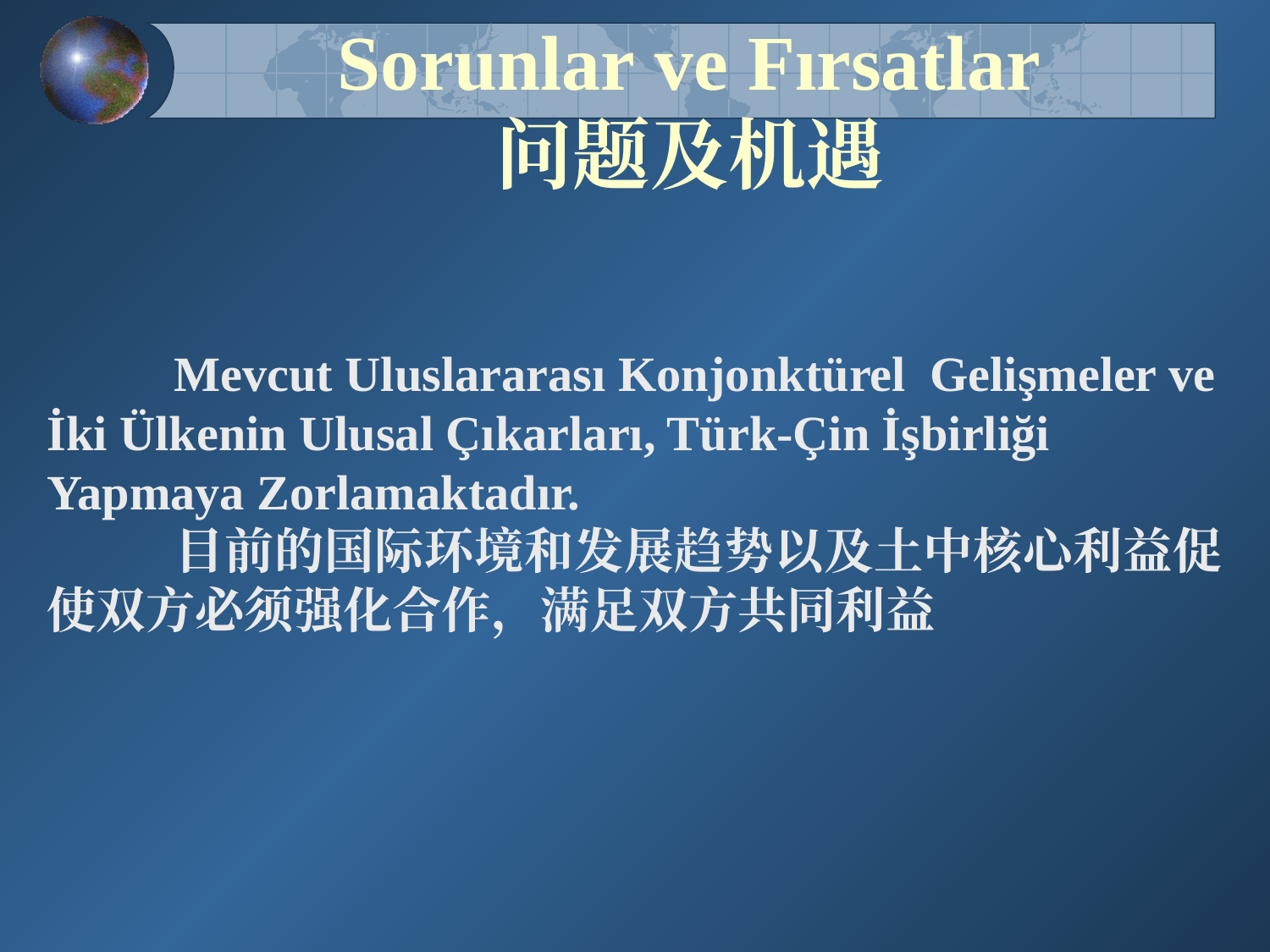

# Sorunlar ve Fırsatlar 问题及机遇
	Mevcut Uluslararası Konjonktürel  Gelişmeler ve İki Ülkenin Ulusal Çıkarları, Türk-Çin İşbirliği Yapmaya Zorlamaktadır.
	目前的国际环境和发展趋势以及土中核心利益促使双方必须强化合作，满足双方共同利益